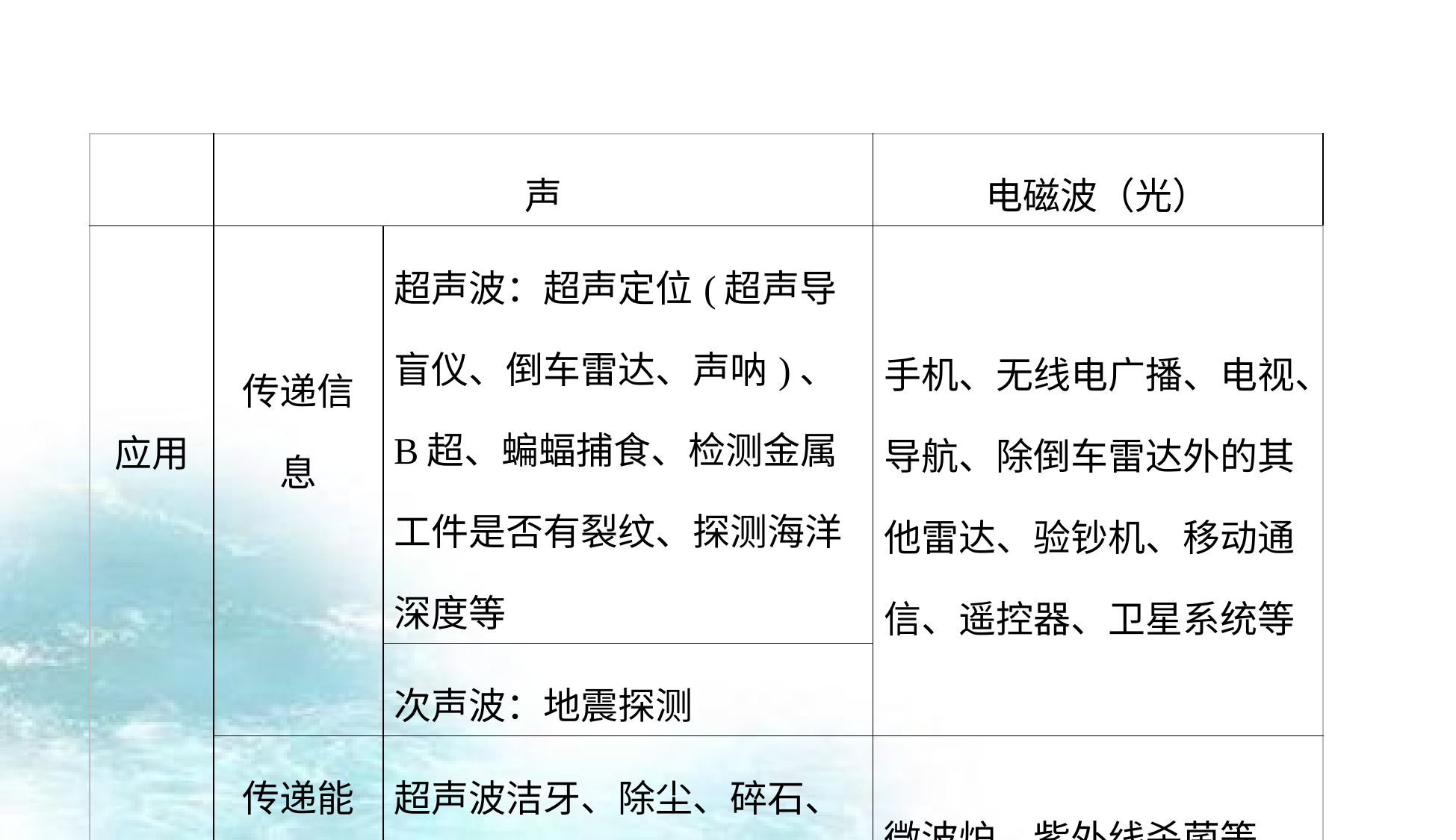

|  | 声 |  | 电磁波（光） |
| --- | --- | --- | --- |
| 应用 | 传递信息 | 超声波：超声定位(超声导盲仪、倒车雷达、声呐)、B超、蝙蝠捕食、检测金属工件是否有裂纹、探测海洋深度等 | 手机、无线电广播、电视、导航、除倒车雷达外的其他雷达、验钞机、移动通信、遥控器、卫星系统等 |
|  |  | 次声波：地震探测 |  |
|  | 传递能量 | 超声波洁牙、除尘、碎石、用超声波清洗精密仪器等 | 微波炉、紫外线杀菌等 |